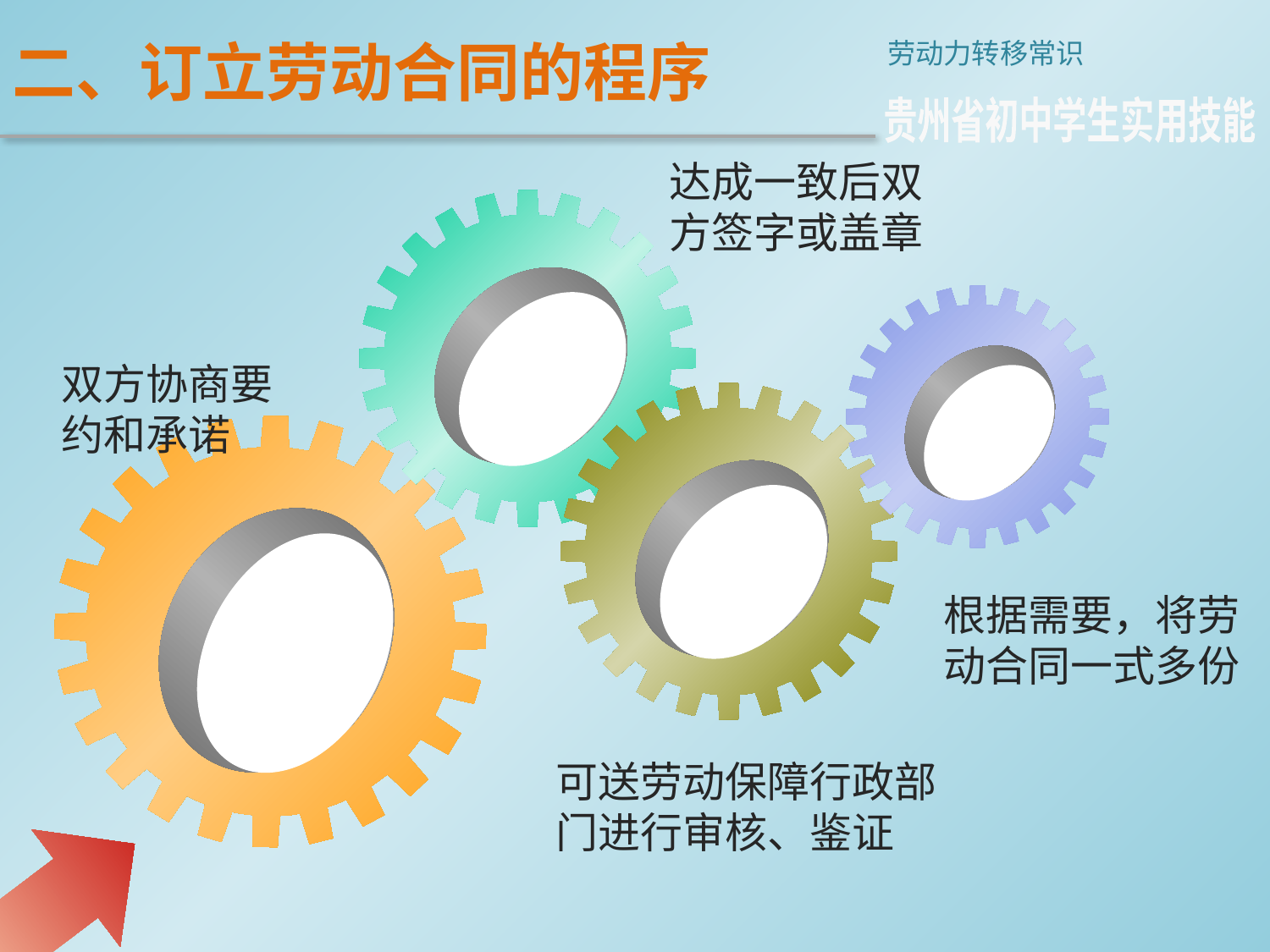

二、订立劳动合同的程序
劳动力转移常识
贵州省初中学生实用技能
达成一致后双方签字或盖章

双方协商要约和承诺

根据需要，将劳动合同一式多份
可送劳动保障行政部门进行审核、鉴证